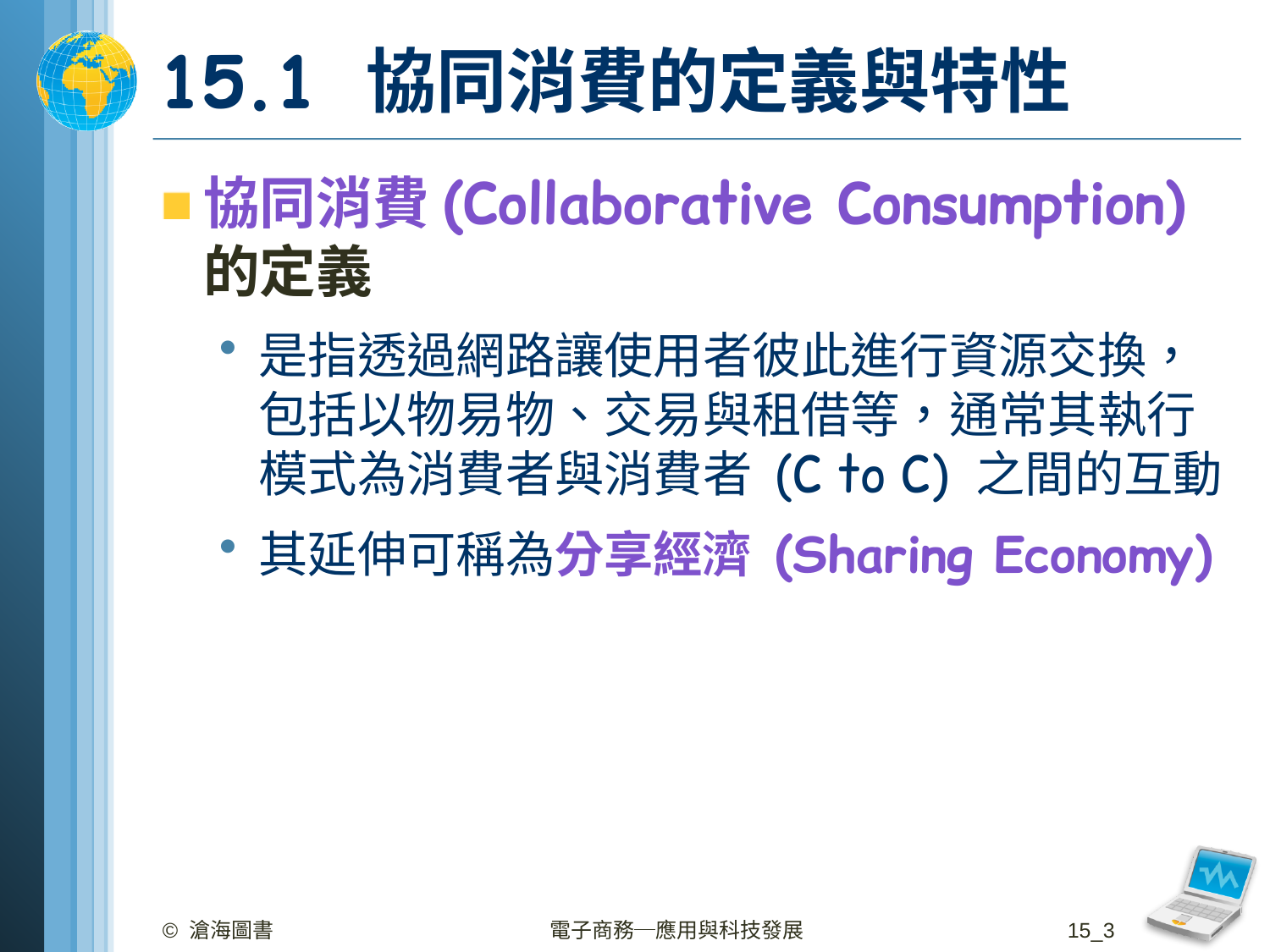

# 15.1 協同消費的定義與特性
協同消費(Collaborative Consumption)的定義
是指透過網路讓使用者彼此進行資源交換，包括以物易物、交易與租借等，通常其執行模式為消費者與消費者 (C to C) 之間的互動
其延伸可稱為分享經濟 (Sharing Economy)
© 滄海圖書
電子商務─應用與科技發展
15_3